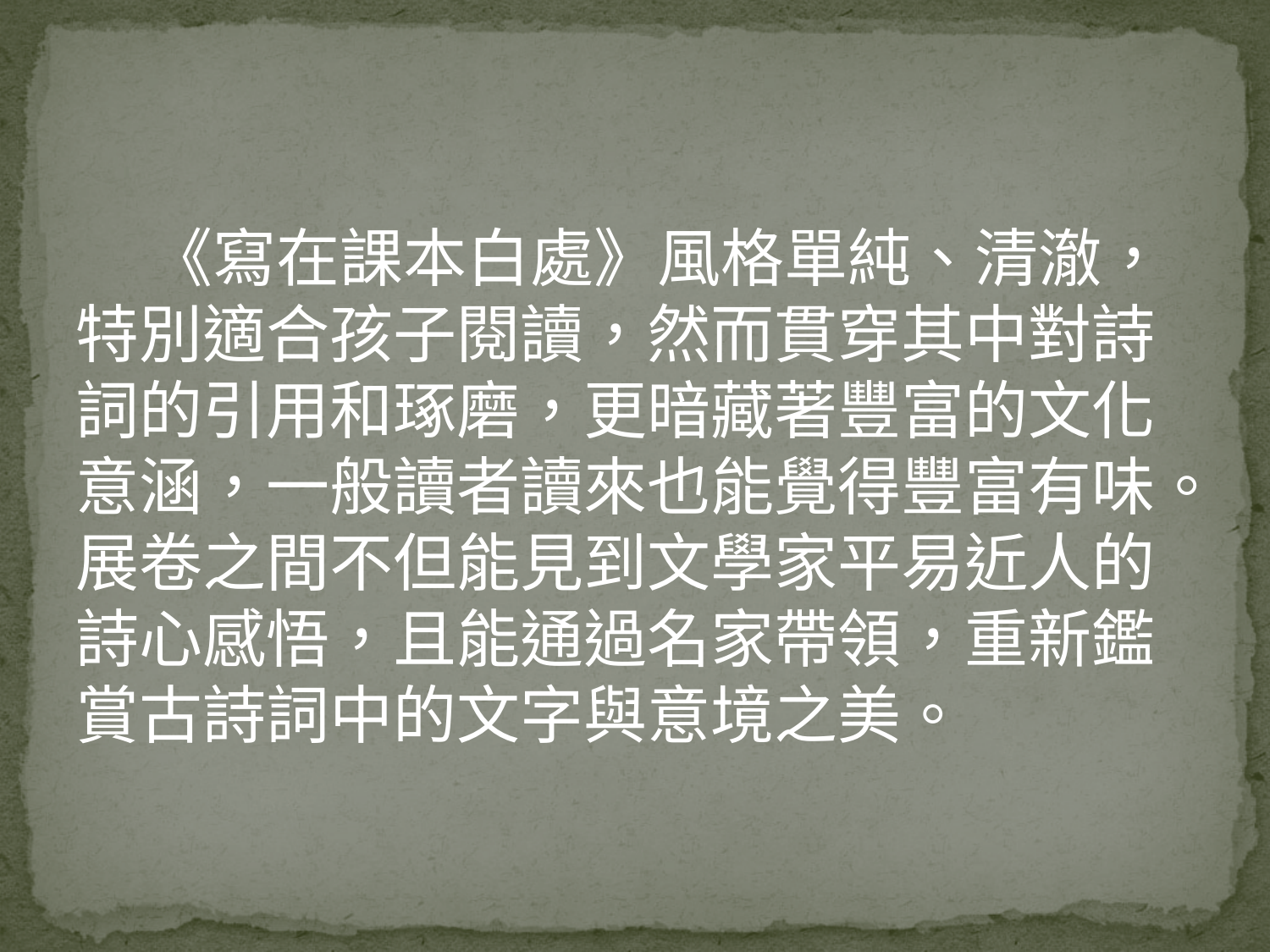

#
      《寫在課本白處》風格單純、清澈，特別適合孩子閱讀，然而貫穿其中對詩詞的引用和琢磨，更暗藏著豐富的文化意涵，一般讀者讀來也能覺得豐富有味。展卷之間不但能見到文學家平易近人的詩心感悟，且能通過名家帶領，重新鑑賞古詩詞中的文字與意境之美。